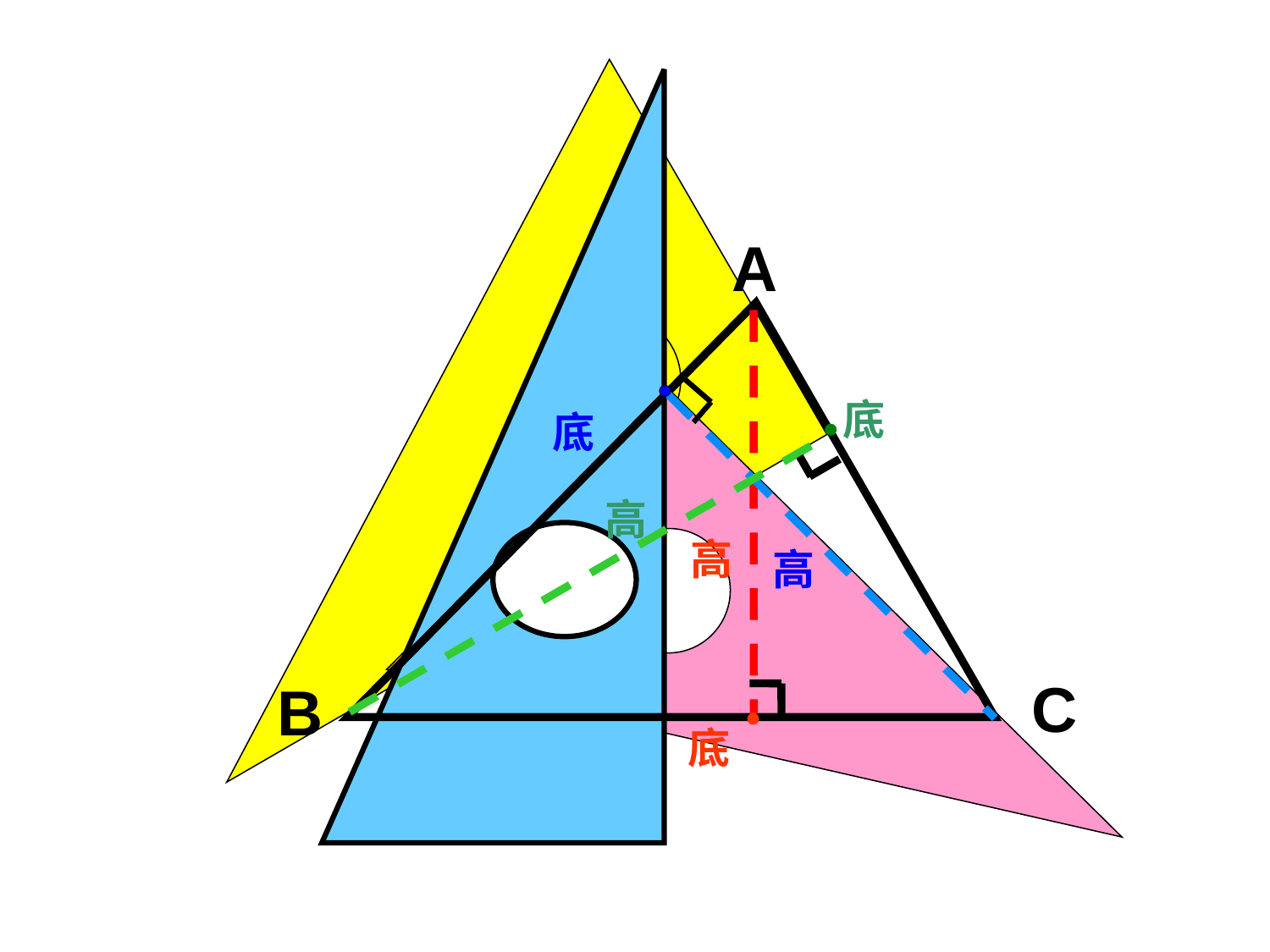

A

底

底

高
高
高

C
B

底